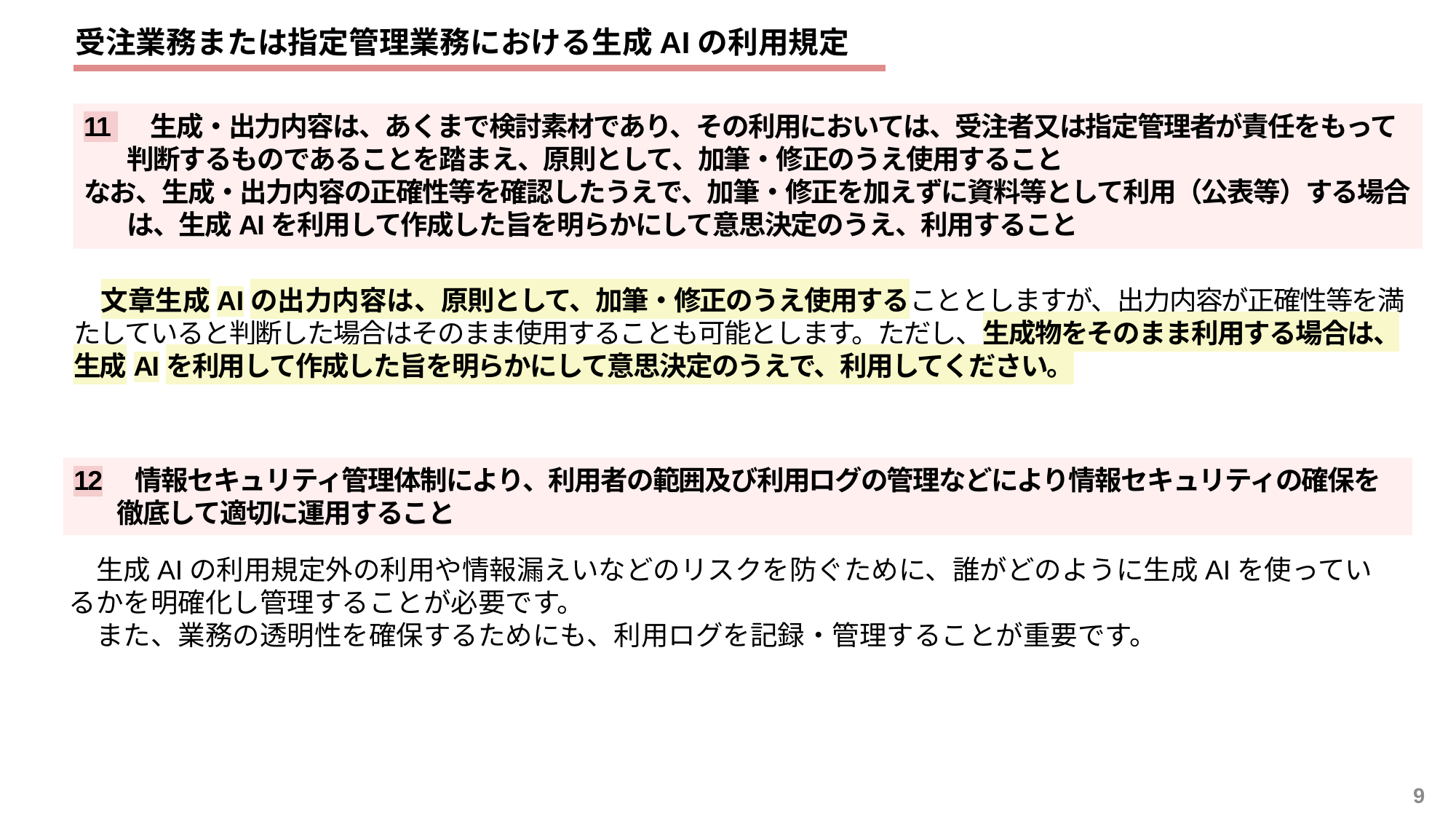

受注業務または指定管理業務における生成AIの利用規定
11 　生成・出力内容は、あくまで検討素材であり、その利用においては、受注者又は指定管理者が責任をもって判断するものであることを踏まえ、原則として、加筆・修正のうえ使用すること
なお、生成・出力内容の正確性等を確認したうえで、加筆・修正を加えずに資料等として利用（公表等）する場合は、生成AIを利用して作成した旨を明らかにして意思決定のうえ、利用すること

　文章生成AIの出力内容は、原則として、加筆・修正のうえ使用することとしますが、出力内容が正確性等を満たしていると判断した場合はそのまま使用することも可能とします。ただし、生成物をそのまま利用する場合は、生成AIを利用して作成した旨を明らかにして意思決定のうえで、利用してください。
12　情報セキュリティ管理体制により、利用者の範囲及び利用ログの管理などにより情報セキュリティの確保を徹底して適切に運用すること

　生成AIの利用規定外の利用や情報漏えいなどのリスクを防ぐために、誰がどのように生成AIを使っているかを明確化し管理することが必要です。
　また、業務の透明性を確保するためにも、利用ログを記録・管理することが重要です。
9